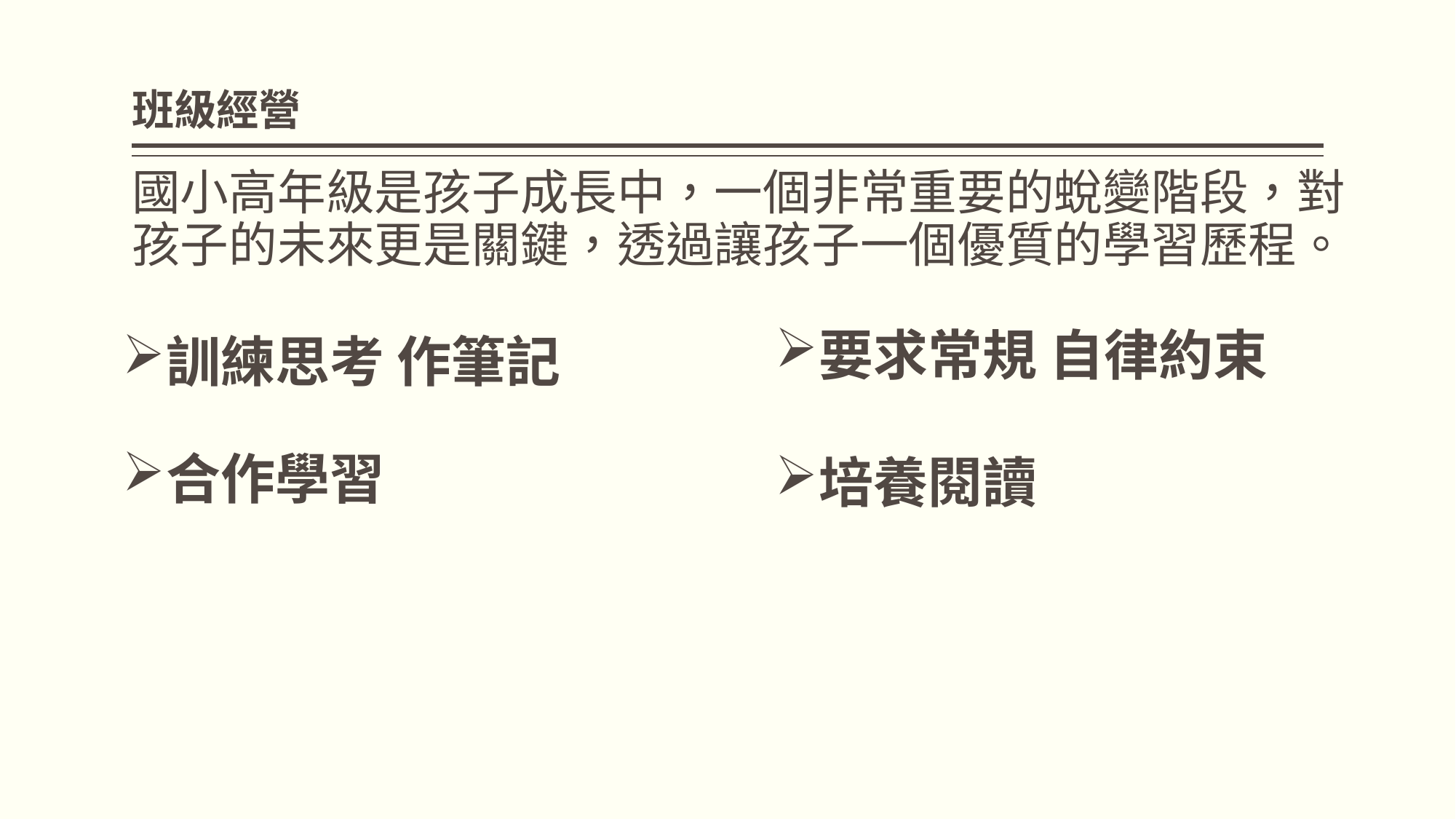

# 班級經營

國小高年級是孩子成長中，一個非常重要的蛻變階段，對孩子的未來更是關鍵，透過讓孩子一個優質的學習歷程。
培養閱讀

合作學習

要求常規 自律約束
訓練思考 作筆記